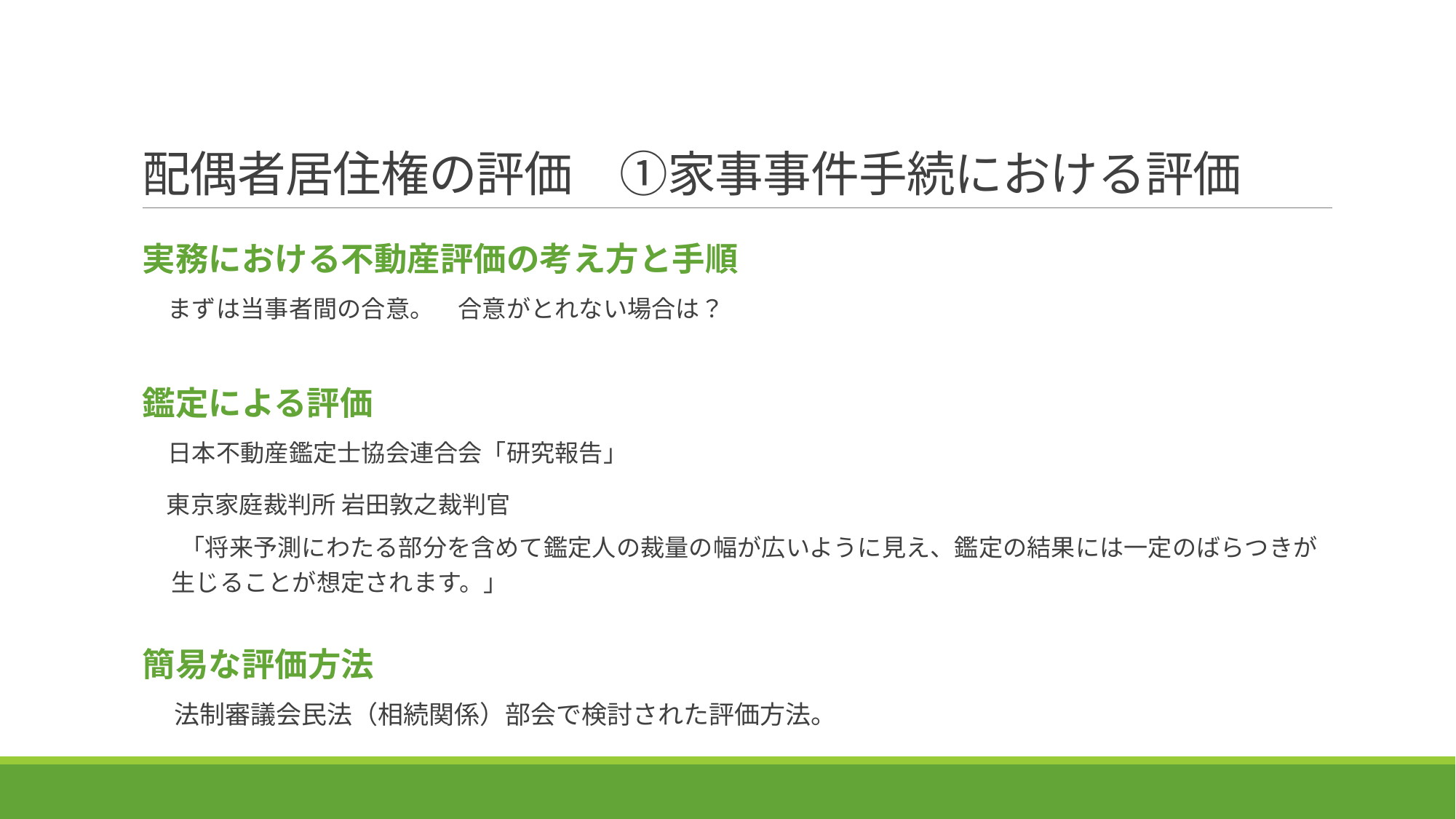

# 配偶者居住権の評価　①家事事件手続における評価
実務における不動産評価の考え方と手順
　まずは当事者間の合意。　合意がとれない場合は？

鑑定による評価
　日本不動産鑑定士協会連合会「研究報告」
　東京家庭裁判所 岩田敦之裁判官
　　「将来予測にわたる部分を含めて鑑定人の裁量の幅が広いように見え、鑑定の結果には一定のばらつきが生じることが想定されます。」

簡易な評価方法
  　法制審議会民法（相続関係）部会で検討された評価方法。